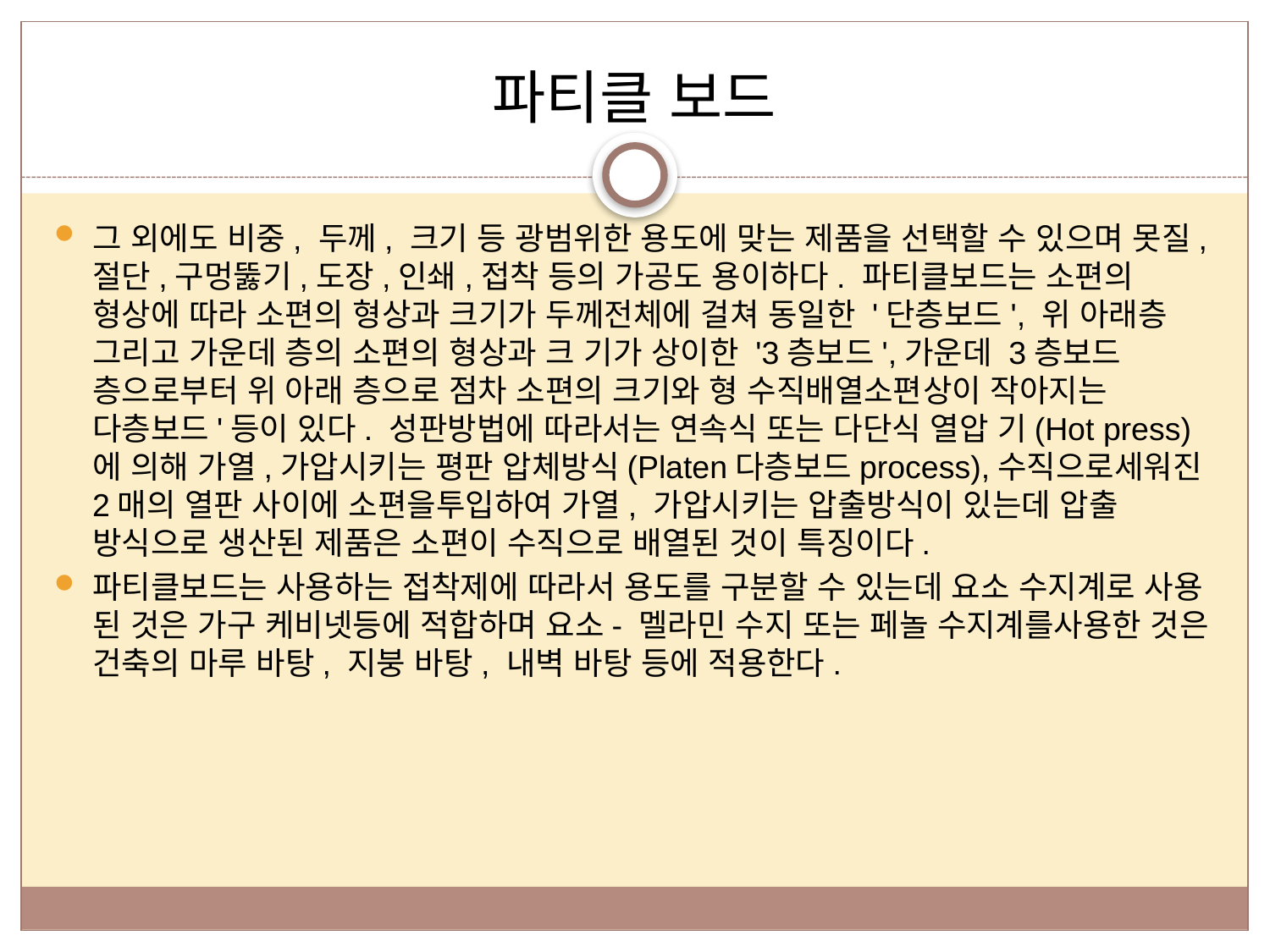

# 파티클 보드
그 외에도 비중, 두께, 크기 등 광범위한 용도에 맞는 제품을 선택할 수 있으며 못질,절단,구멍뚫기,도장,인쇄,접착 등의 가공도 용이하다. 파티클보드는 소편의 형상에 따라 소편의 형상과 크기가 두께전체에 걸쳐 동일한 '단층보드', 위 아래층 그리고 가운데 층의 소편의 형상과 크 기가 상이한 '3층보드',가운데 3층보드 층으로부터 위 아래 층으로 점차 소편의 크기와 형 수직배열소편상이 작아지는 다층보드'등이 있다. 성판방법에 따라서는 연속식 또는 다단식 열압 기(Hot press)에 의해 가열,가압시키는 평판 압체방식(Platen다층보드process),수직으로세워진 2매의 열판 사이에 소편을투입하여 가열, 가압시키는 압출방식이 있는데 압출 방식으로 생산된 제품은 소편이 수직으로 배열된 것이 특징이다.
파티클보드는 사용하는 접착제에 따라서 용도를 구분할 수 있는데 요소 수지계로 사용 된 것은 가구 케비넷등에 적합하며 요소- 멜라민 수지 또는 페놀 수지계를사용한 것은 건축의 마루 바탕, 지붕 바탕, 내벽 바탕 등에 적용한다.